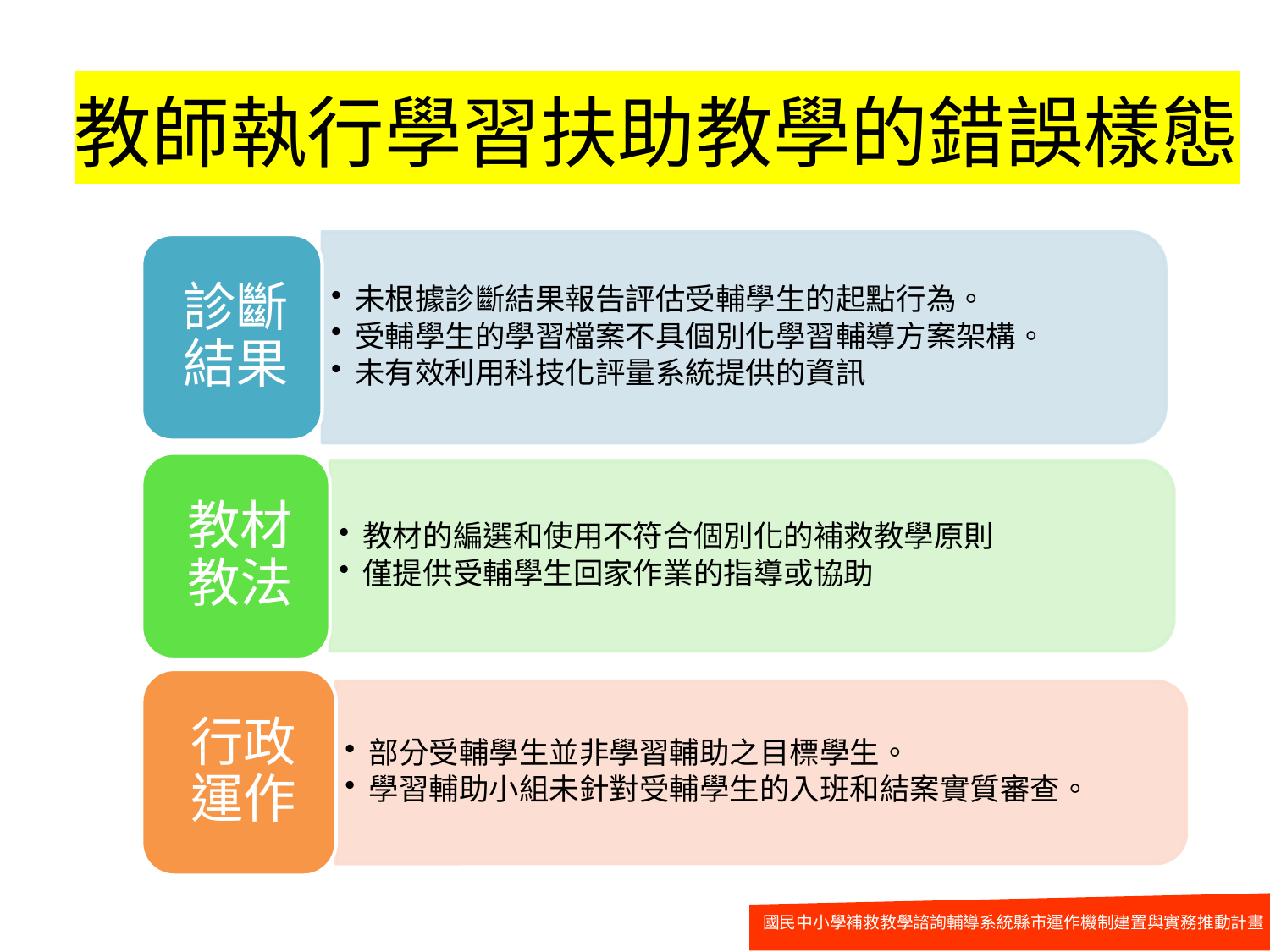

# 教師執行學習扶助教學的錯誤樣態
未根據診斷結果報告評估受輔學生的起點行為。
受輔學生的學習檔案不具個別化學習輔導方案架構。
未有效利用科技化評量系統提供的資訊
診斷結果
教材的編選和使用不符合個別化的補救教學原則
僅提供受輔學生回家作業的指導或協助
教材教法
部分受輔學生並非學習輔助之目標學生。
學習輔助小組未針對受輔學生的入班和結案實質審查。
行政運作